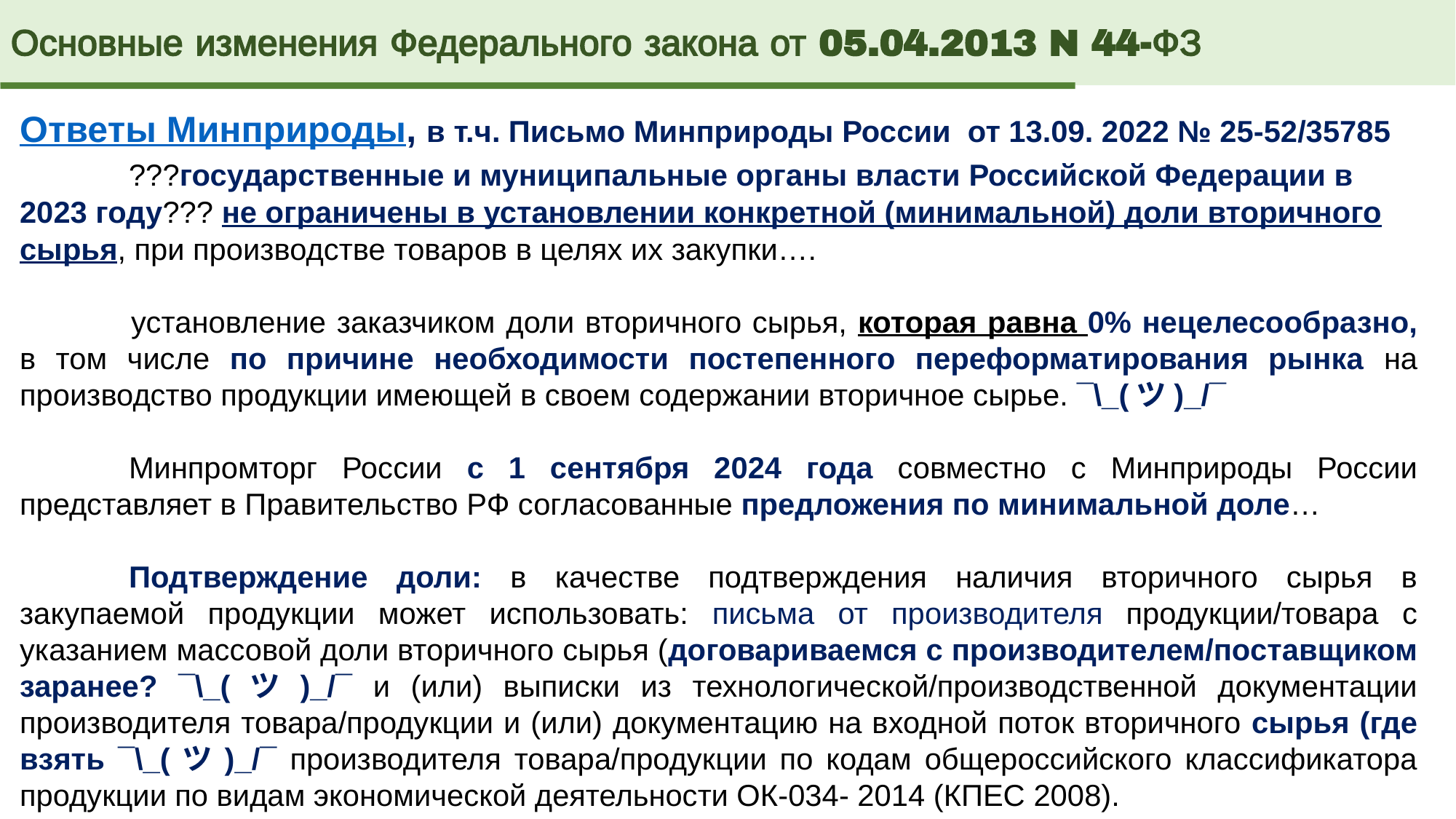

Основные изменения Федерального закона от 05.04.2013 N 44-ФЗ
Ответы Минприроды, в т.ч. Письмо Минприроды России  от 13.09. 2022 № 25-52/35785
	???государственные и муниципальные органы власти Российской Федерации в 2023 году??? не ограничены в установлении конкретной (минимальной) доли вторичного сырья, при производстве товаров в целях их закупки….

 	установление заказчиком доли вторичного сырья, которая равна 0% нецелесообразно, в том числе по причине необходимости постепенного переформатирования рынка на производство продукции имеющей в своем содержании вторичное сырье. ¯\_(ツ)_/¯

	Минпромторг России с 1 сентября 2024 года совместно с Минприроды России представляет в Правительство РФ согласованные предложения по минимальной доле…

	Подтверждение доли: в качестве подтверждения наличия вторичного сырья в закупаемой продукции может использовать: письма от производителя продукции/товара с указанием массовой доли вторичного сырья (договариваемся с производителем/поставщиком заранее? ¯\_(ツ)_/¯ и (или) выписки из технологической/производственной документации производителя товара/продукции и (или) документацию на входной поток вторичного сырья (где взять ¯\_(ツ)_/¯ производителя товара/продукции по кодам общероссийского классификатора продукции по видам экономической деятельности ОК-034- 2014 (КПЕС 2008).